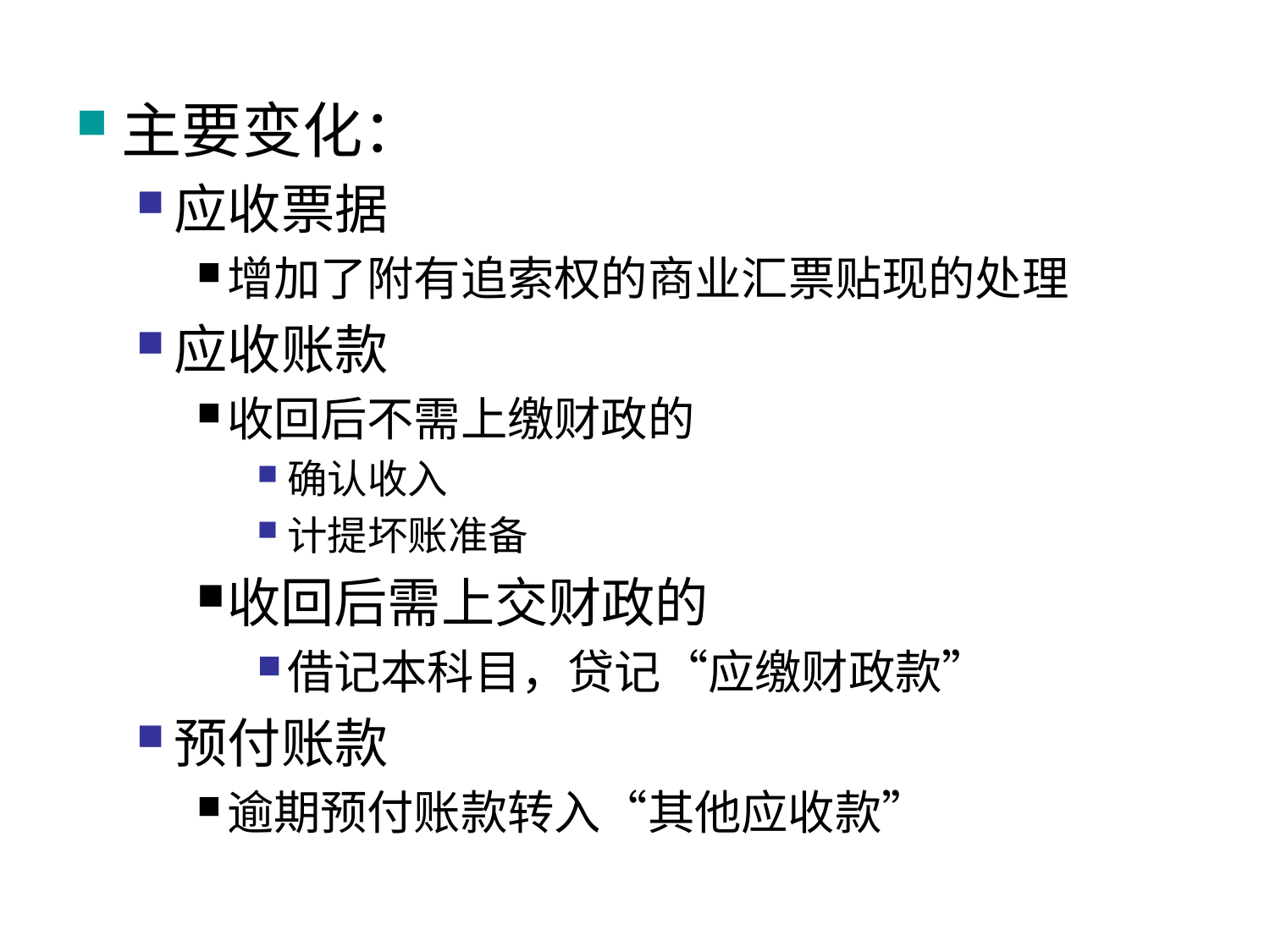

主要变化：
应收票据
增加了附有追索权的商业汇票贴现的处理
应收账款
收回后不需上缴财政的
确认收入
计提坏账准备
收回后需上交财政的
借记本科目，贷记“应缴财政款”
预付账款
逾期预付账款转入“其他应收款”
107